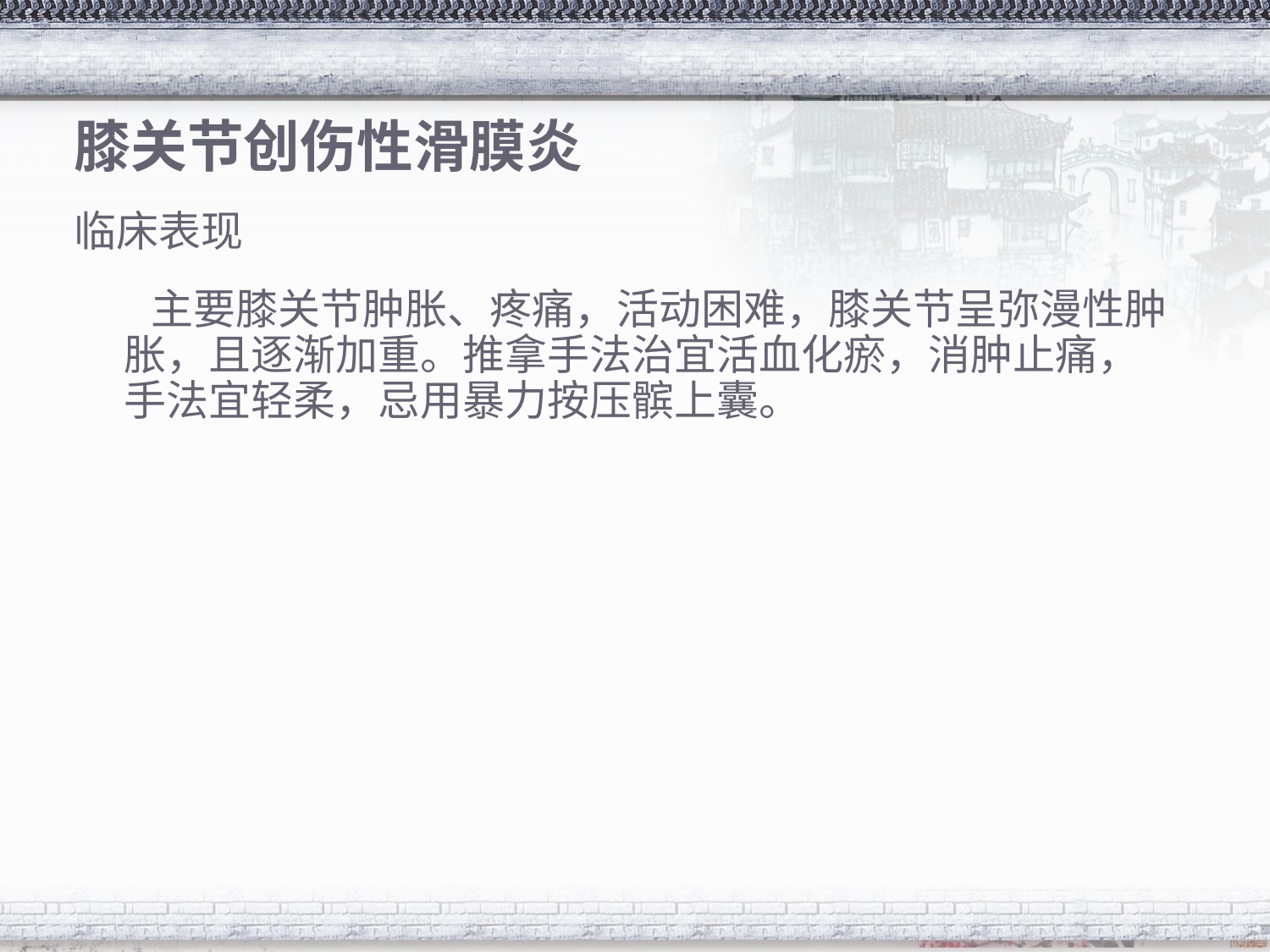

# 膝关节创伤性滑膜炎
临床表现
       主要膝关节肿胀、疼痛，活动困难，膝关节呈弥漫性肿胀，且逐渐加重。推拿手法治宜活血化瘀，消肿止痛，手法宜轻柔，忌用暴力按压髌上囊。